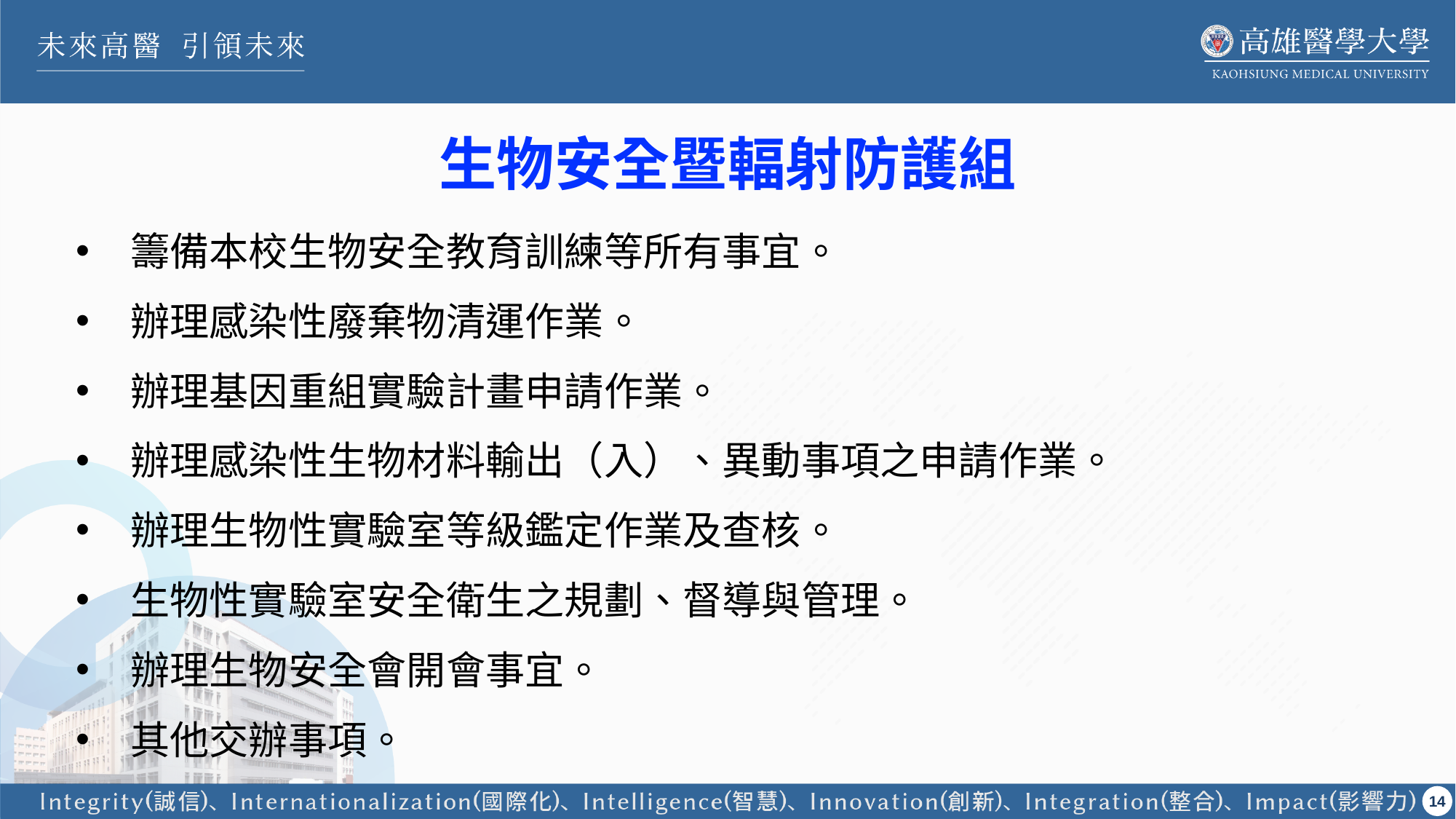

生物安全暨輻射防護組
籌備本校生物安全教育訓練等所有事宜。
辦理感染性廢棄物清運作業。
辦理基因重組實驗計畫申請作業。
辦理感染性生物材料輸出（入）、異動事項之申請作業。
辦理生物性實驗室等級鑑定作業及查核。
生物性實驗室安全衛生之規劃、督導與管理。
辦理生物安全會開會事宜。
其他交辦事項。